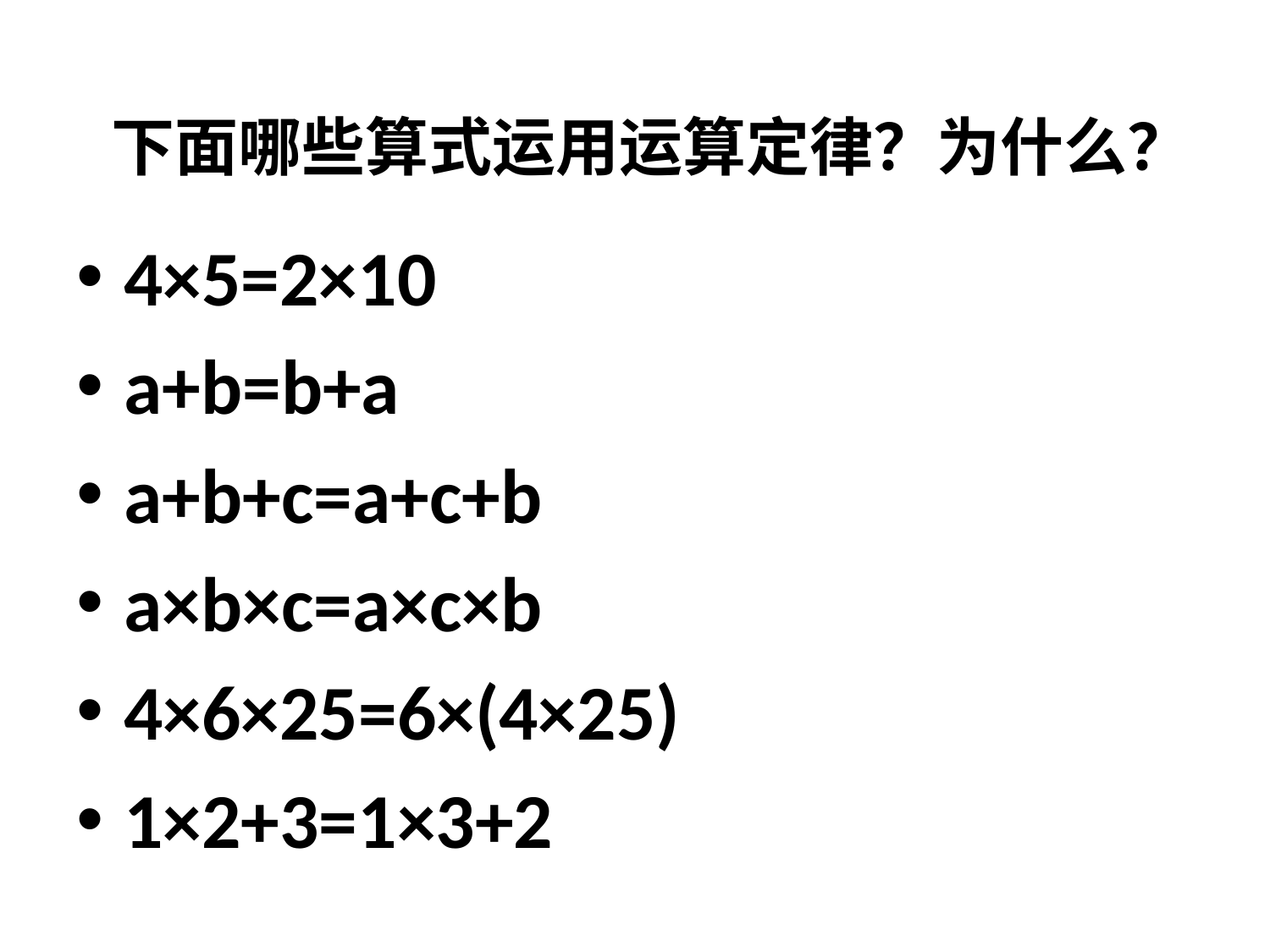

# 下面哪些算式运用运算定律？为什么？
4×5=2×10
a+b=b+a
a+b+c=a+c+b
a×b×c=a×c×b
4×6×25=6×(4×25)
1×2+3=1×3+2